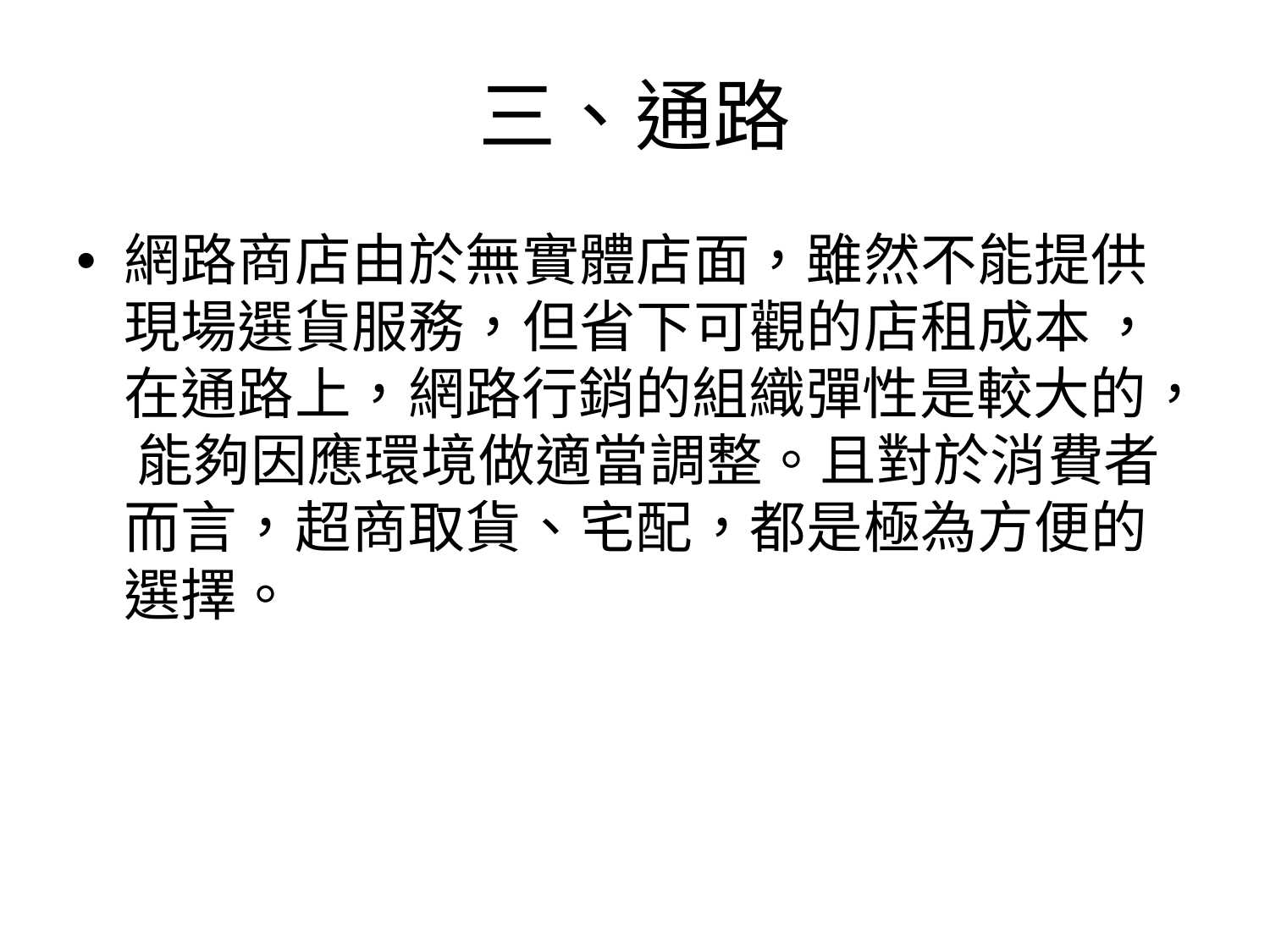

# 三、通路
網路商店由於無實體店面，雖然不能提供 現場選貨服務，但省下可觀的店租成本，  在通路上，網路行銷的組織彈性是較大的， 能夠因應環境做適當調整。且對於消費者 而言，超商取貨、宅配，都是極為方便的 選擇。